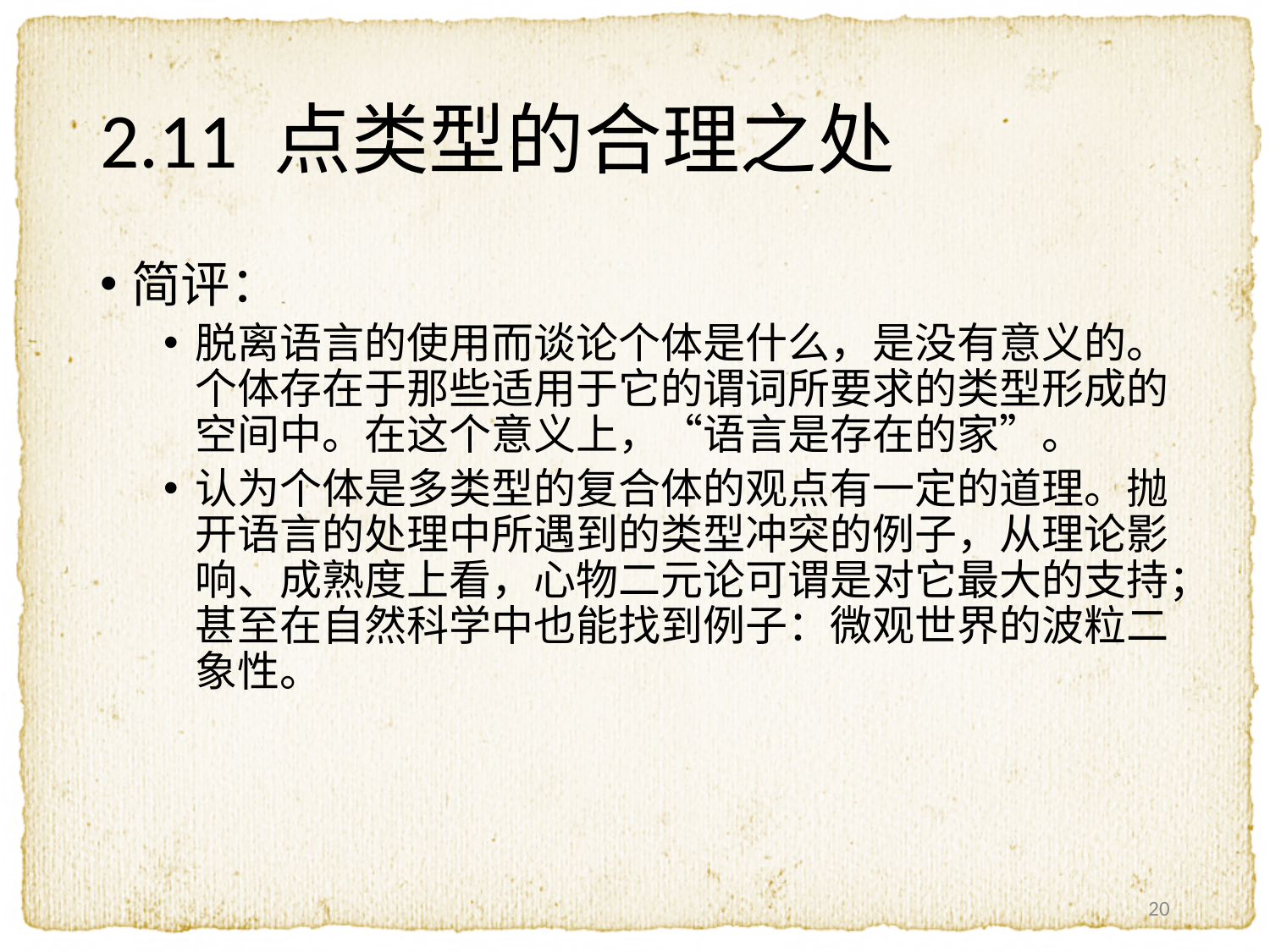

# 2.11 点类型的合理之处
简评：
脱离语言的使用而谈论个体是什么，是没有意义的。个体存在于那些适用于它的谓词所要求的类型形成的空间中。在这个意义上，“语言是存在的家”。
认为个体是多类型的复合体的观点有一定的道理。抛开语言的处理中所遇到的类型冲突的例子，从理论影响、成熟度上看，心物二元论可谓是对它最大的支持；甚至在自然科学中也能找到例子：微观世界的波粒二象性。

20